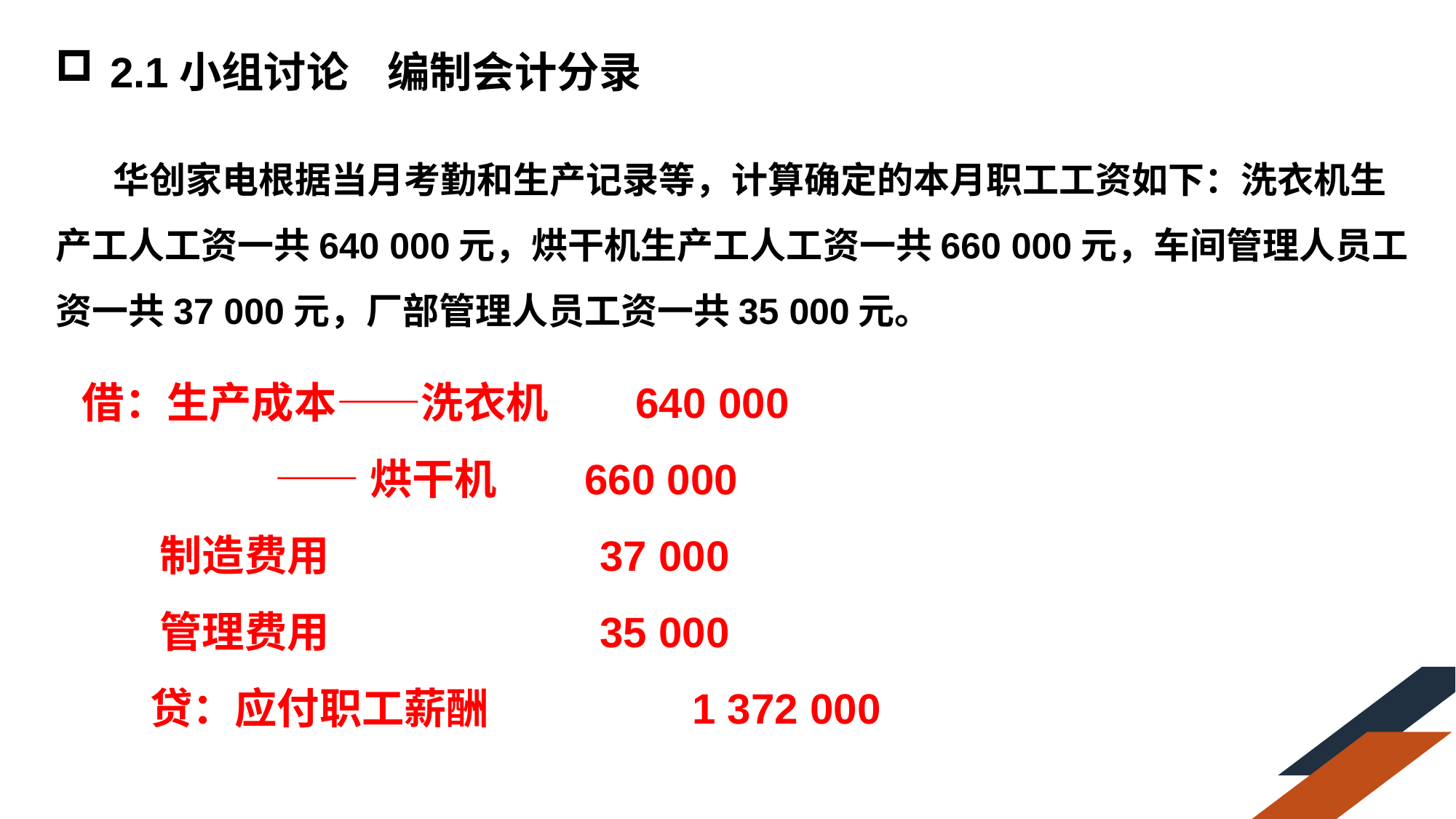

2.1小组讨论    编制会计分录
      华创家电根据当月考勤和生产记录等，计算确定的本月职工工资如下：洗衣机生产工人工资一共640 000元，烘干机生产工人工资一共660 000元，车间管理人员工资一共37 000元，厂部管理人员工资一共35 000元。
借：生产成本——洗衣机        640 000
                    ——烘干机        660 000
       制造费用                           37 000
       管理费用                           35 000
      贷：应付职工薪酬                    1 372 000